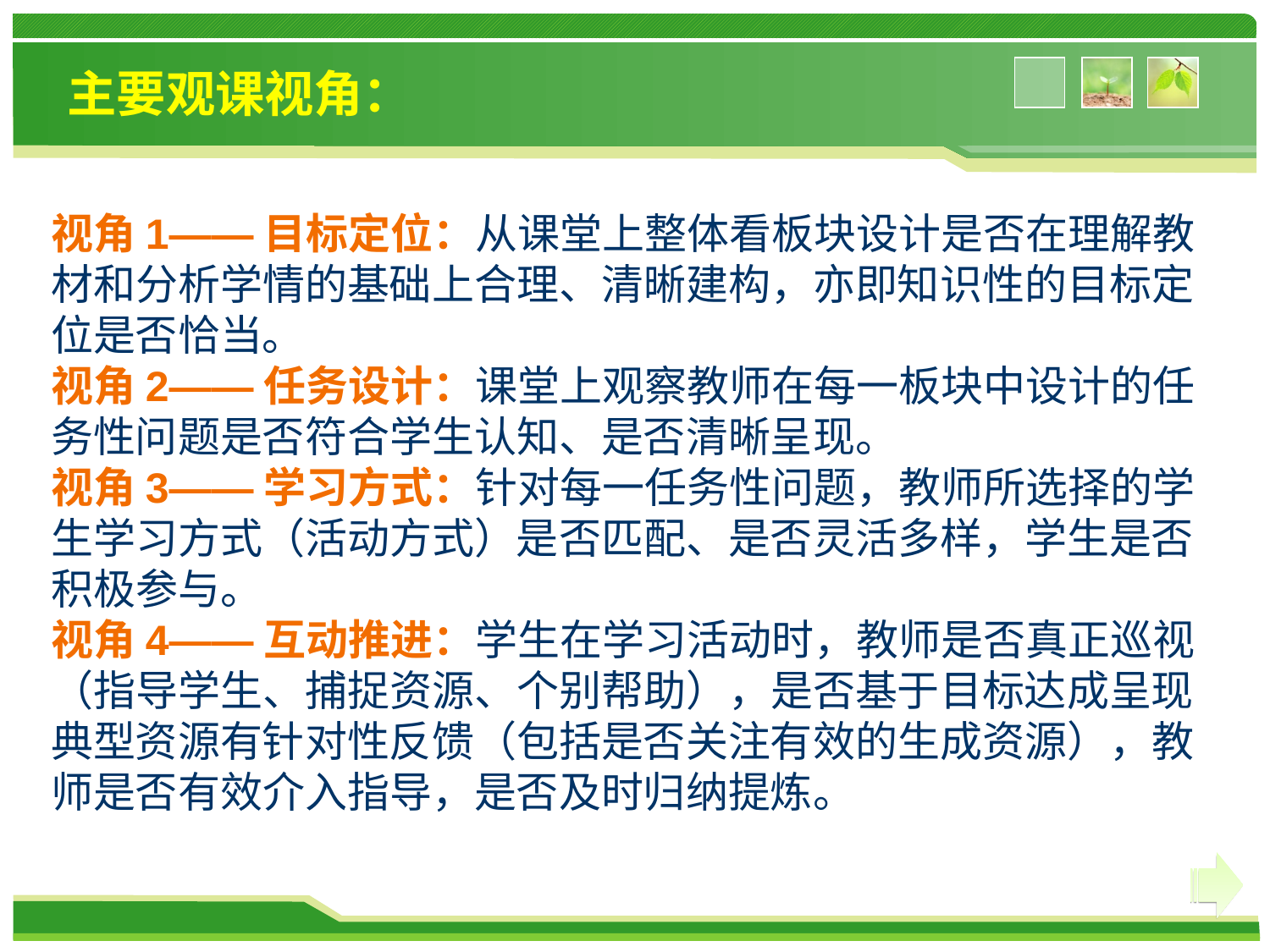

# 主要观课视角：
视角1——目标定位：从课堂上整体看板块设计是否在理解教材和分析学情的基础上合理、清晰建构，亦即知识性的目标定位是否恰当。
视角2——任务设计：课堂上观察教师在每一板块中设计的任务性问题是否符合学生认知、是否清晰呈现。
视角3——学习方式：针对每一任务性问题，教师所选择的学生学习方式（活动方式）是否匹配、是否灵活多样，学生是否积极参与。
视角4——互动推进：学生在学习活动时，教师是否真正巡视（指导学生、捕捉资源、个别帮助），是否基于目标达成呈现典型资源有针对性反馈（包括是否关注有效的生成资源），教师是否有效介入指导，是否及时归纳提炼。